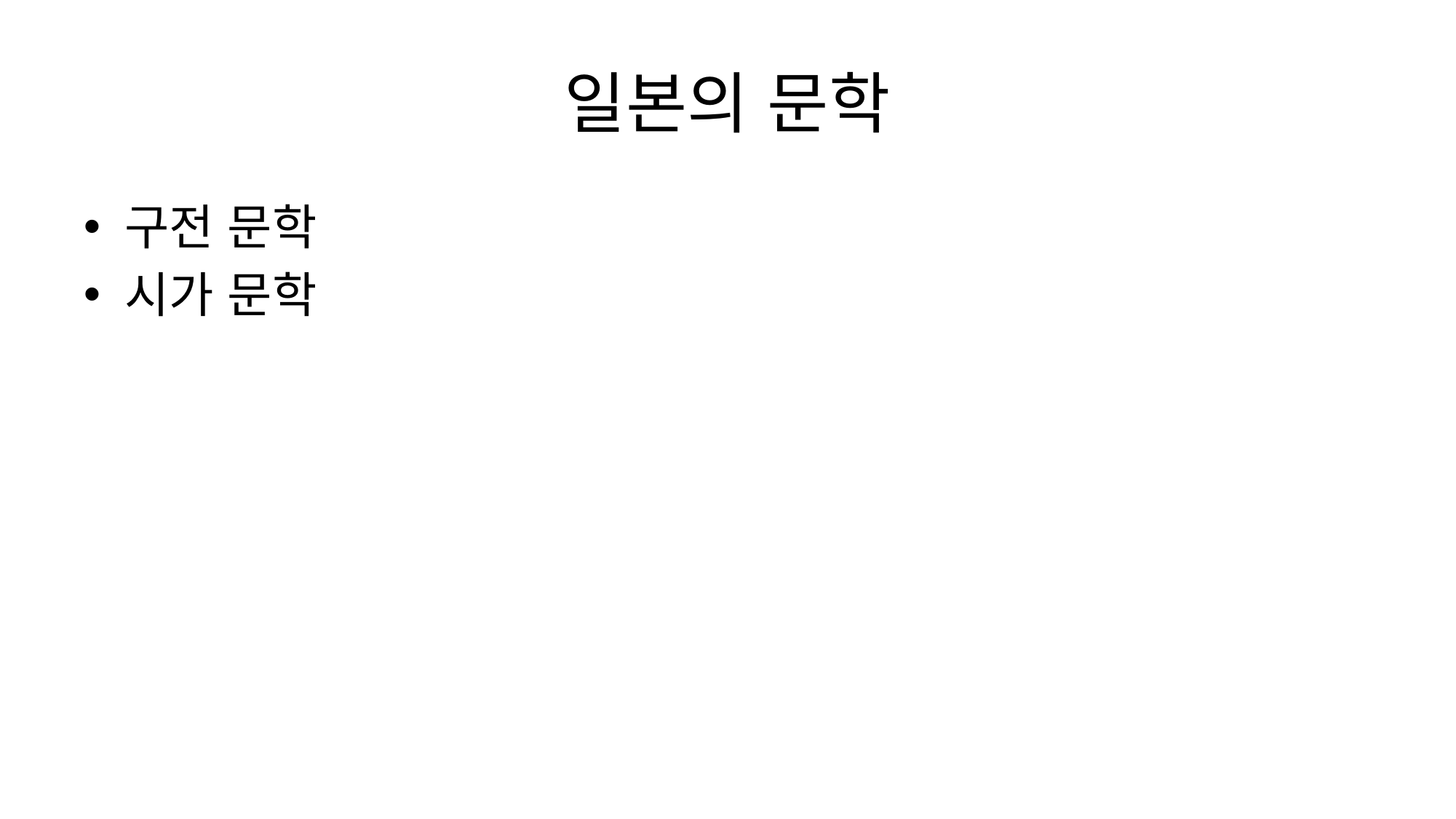

# 일본의 문학
구전 문학
시가 문학